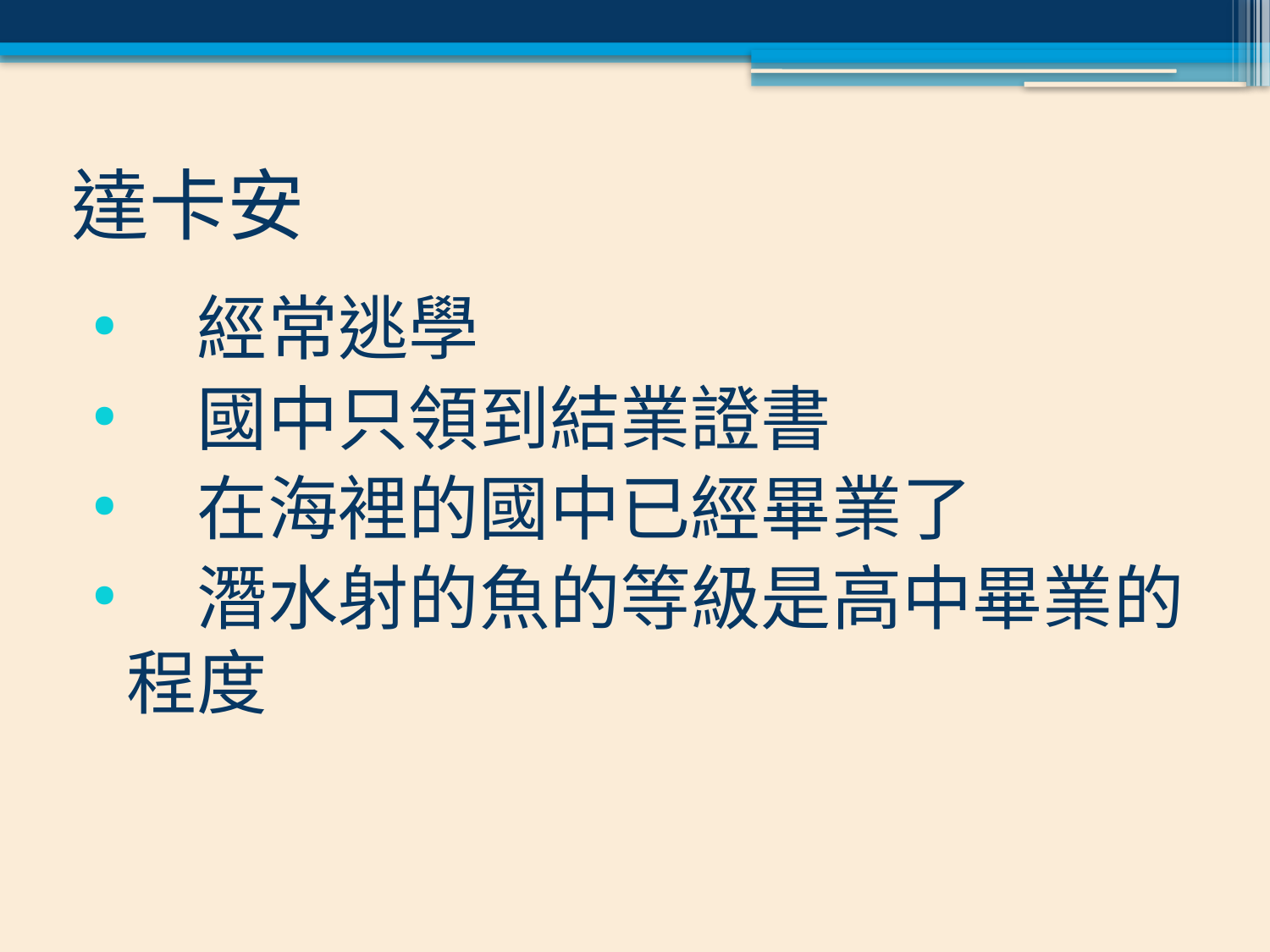

# 達卡安
　經常逃學
　國中只領到結業證書
　在海裡的國中已經畢業了
　潛水射的魚的等級是高中畢業的程度